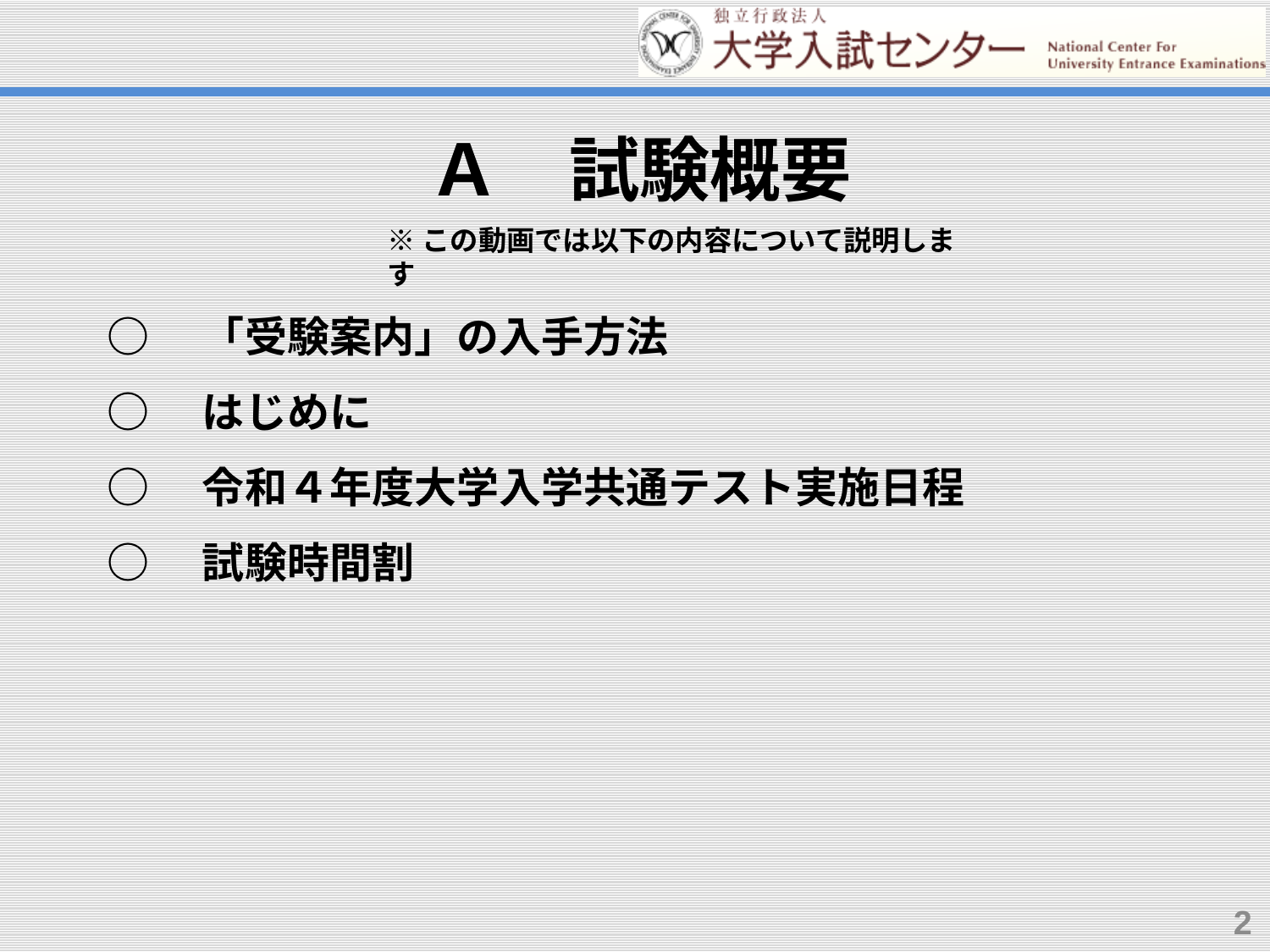

Ａ　試験概要
※この動画では以下の内容について説明します

○　「受験案内」の入手方法
○　はじめに
○　令和４年度大学入学共通テスト実施日程
○　試験時間割
2